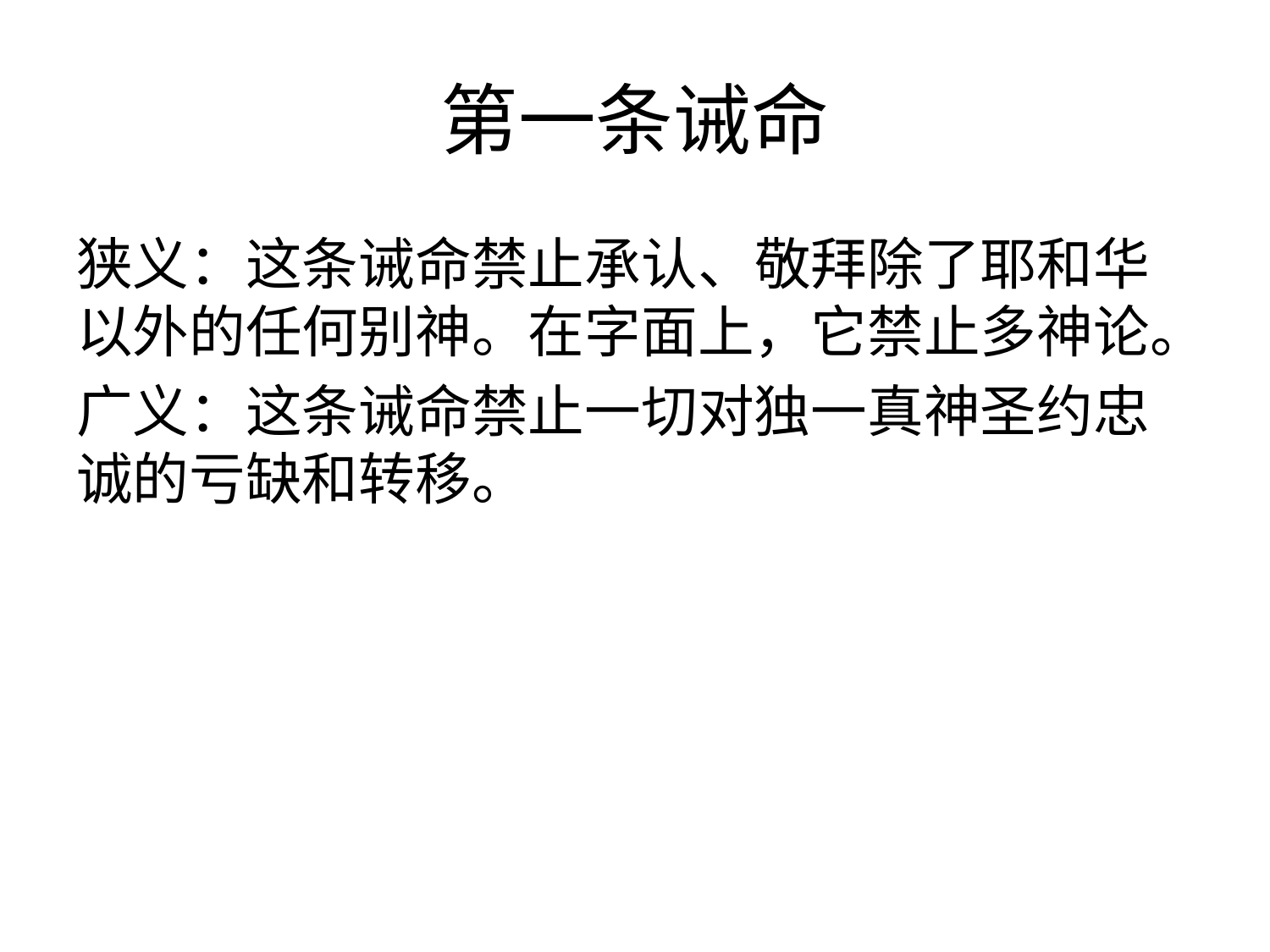

# 第一条诫命
狭义：这条诫命禁止承认、敬拜除了耶和华以外的任何别神。在字面上，它禁止多神论。
广义：这条诫命禁止一切对独一真神圣约忠诚的亏缺和转移。